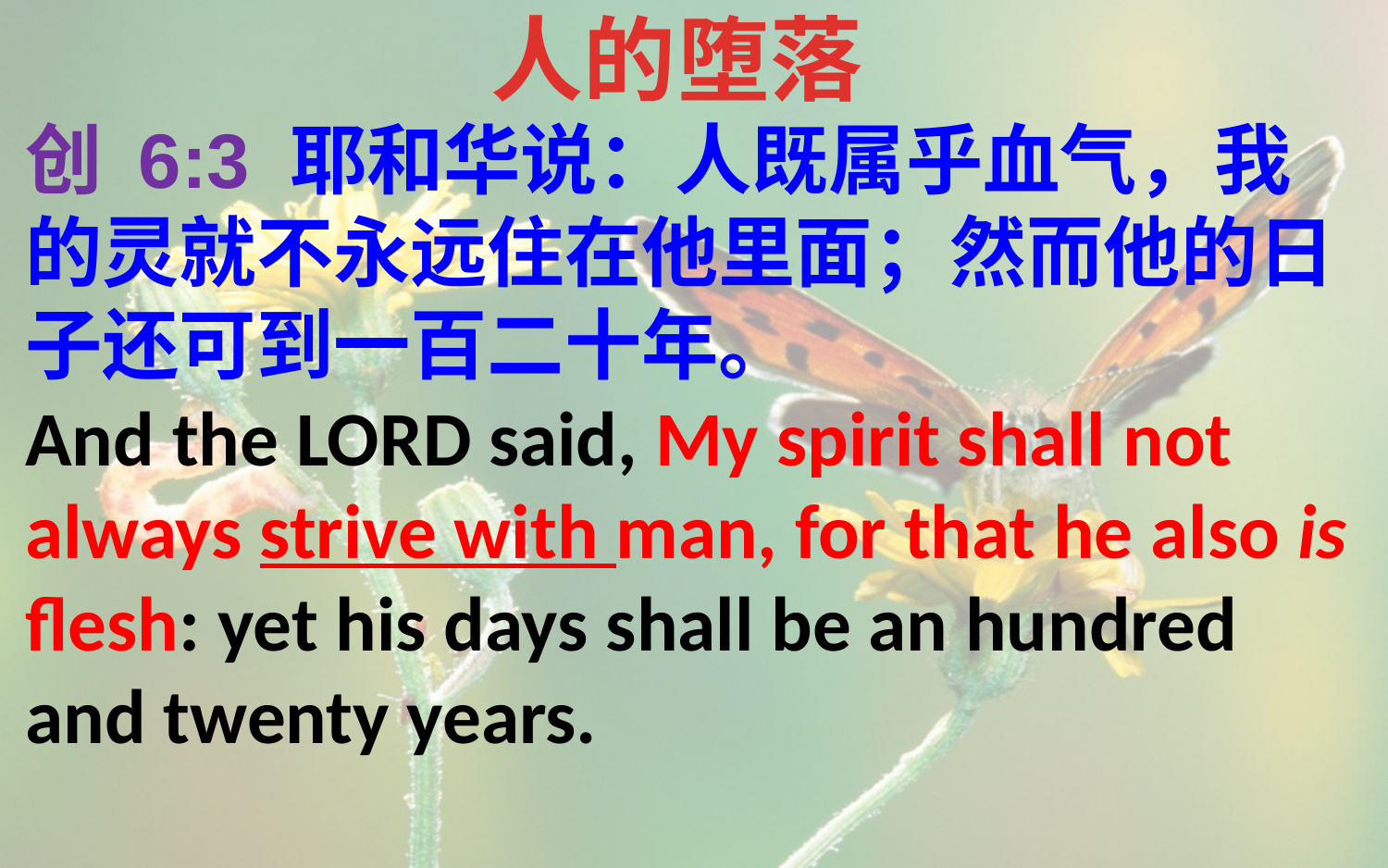

人的堕落
创 6:3 耶和华说：人既属乎血气，我的灵就不永远住在他里面；然而他的日子还可到一百二十年。
And the LORD said, My spirit shall not always strive with man, for that he also is flesh: yet his days shall be an hundred and twenty years.